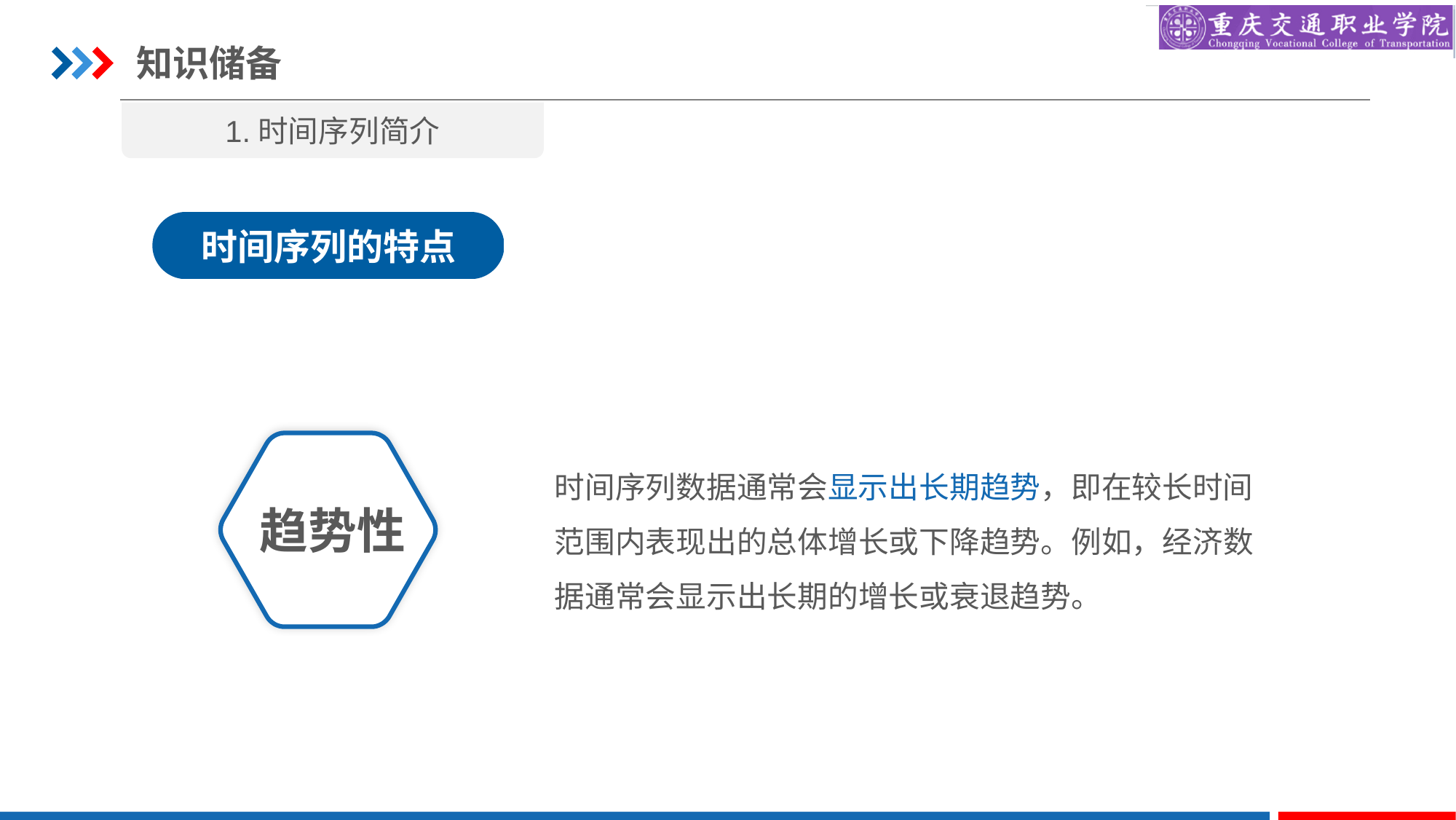

知识储备

1.时间序列简介
时间序列的特点

趋势性
时间序列数据通常会显示出长期趋势，即在较长时间范围内表现出的总体增长或下降趋势。例如，经济数据通常会显示出长期的增长或衰退趋势。